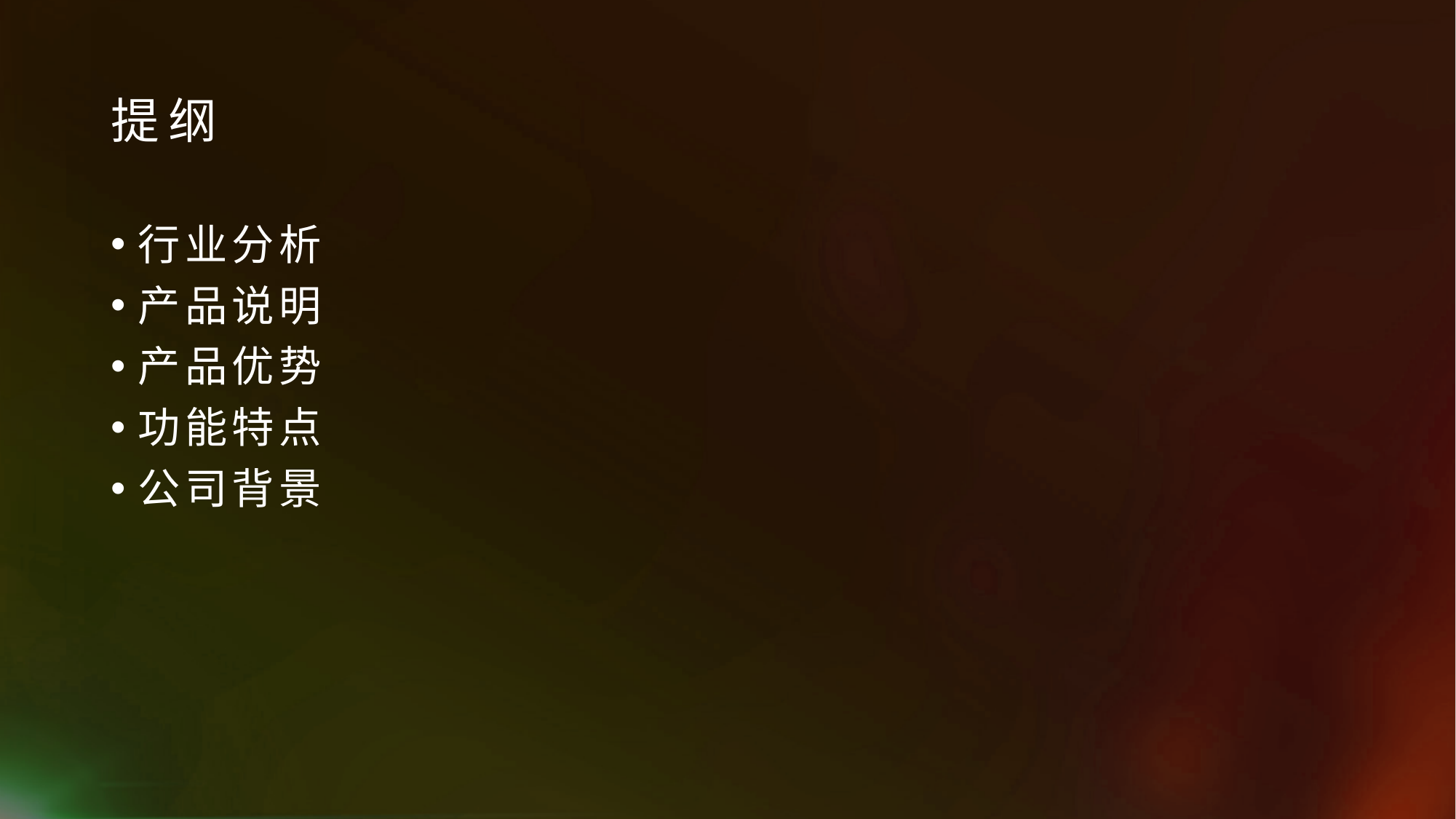

# 提纲
行业分析
产品说明
产品优势
功能特点
公司背景